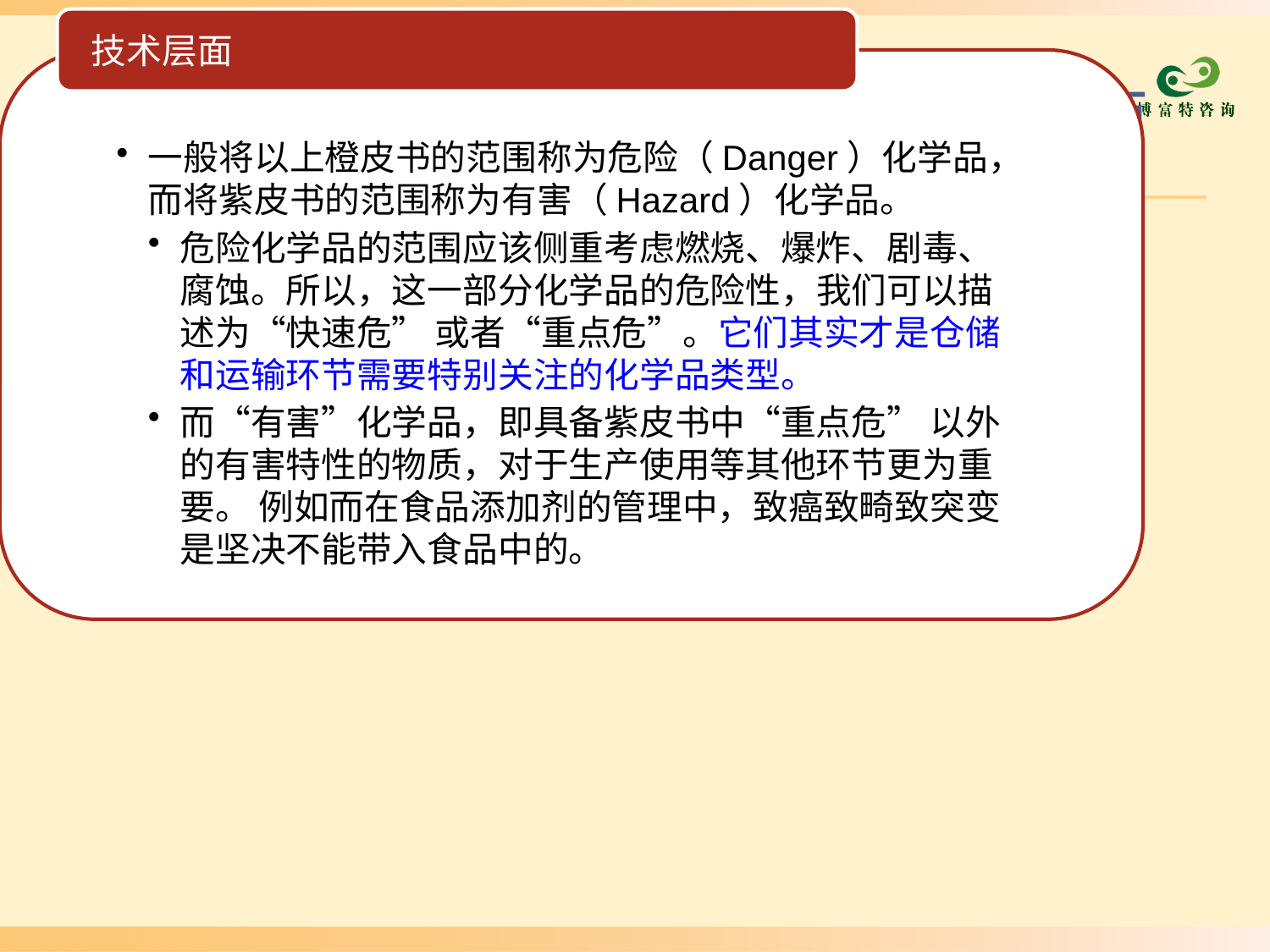

# 3.危化品的安全管理——技术层面
一般将以上橙皮书的范围称为危险（Danger）化学品，而将紫皮书的范围称为有害（Hazard）化学品。
危险化学品的范围应该侧重考虑燃烧、爆炸、剧毒、腐蚀。所以，这一部分化学品的危险性，我们可以描述为“快速危” 或者“重点危”。它们其实才是仓储和运输环节需要特别关注的化学品类型。
而“有害”化学品，即具备紫皮书中“重点危” 以外的有害特性的物质，对于生产使用等其他环节更为重要。 例如而在食品添加剂的管理中，致癌致畸致突变是坚决不能带入食品中的。
技术层面